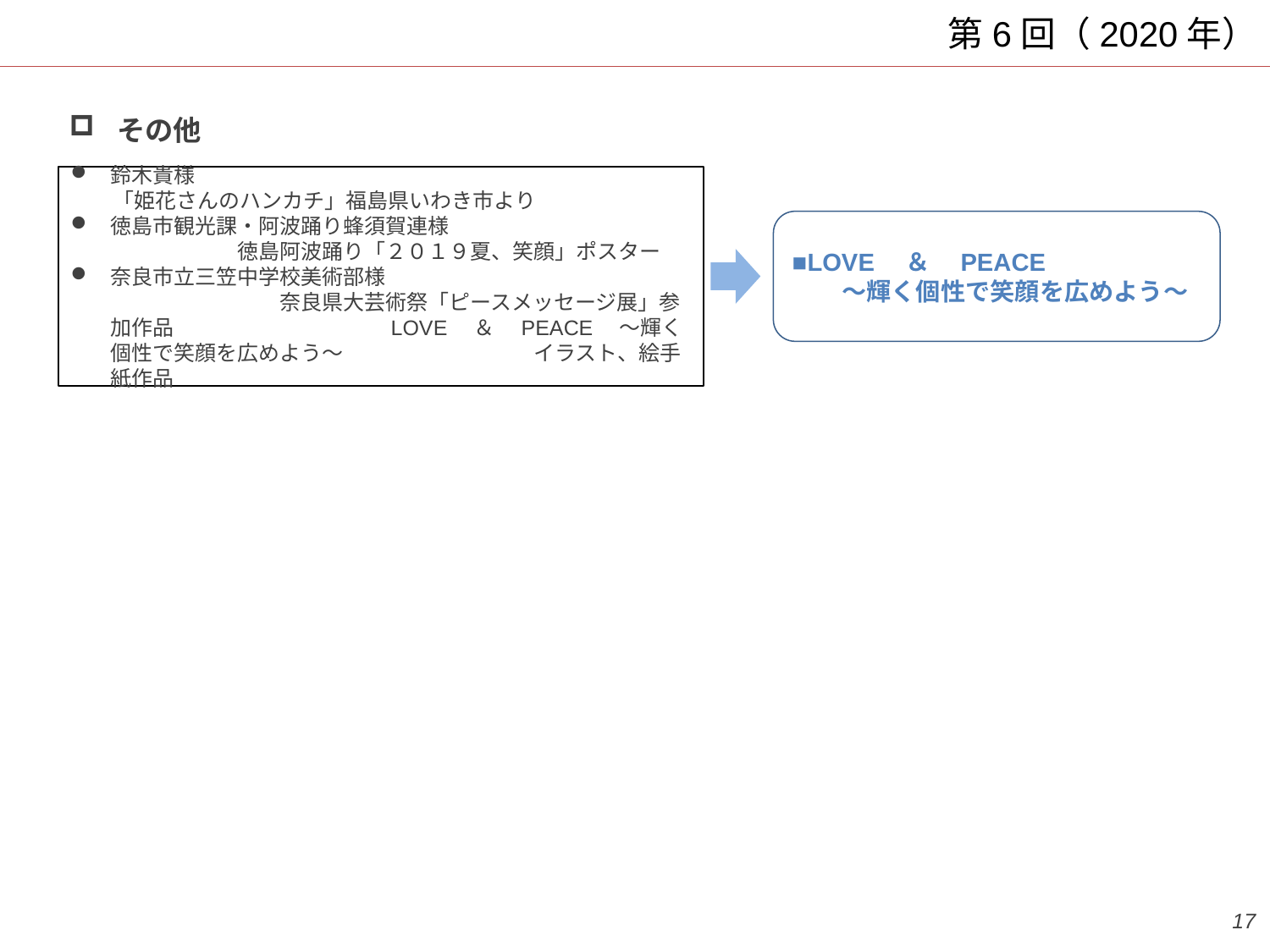

# 第6回（2020年）
その他
鈴木貴様
　　「姫花さんのハンカチ」福島県いわき市より
徳島市観光課・阿波踊り蜂須賀連様　　　　　　　　　　　　　　　　　徳島阿波踊り「２０１９夏、笑顔」ポスター
奈良市立三笠中学校美術部様　　　　　　　　　　　　　　　　　　　　　　奈良県大芸術祭「ピースメッセージ展」参加作品　　　　　　　　　　LOVE　＆　PEACE　～輝く個性で笑顔を広めよう～　　　　　　　　　イラスト、絵手紙作品
■LOVE　＆　PEACE
　　～輝く個性で笑顔を広めよう～